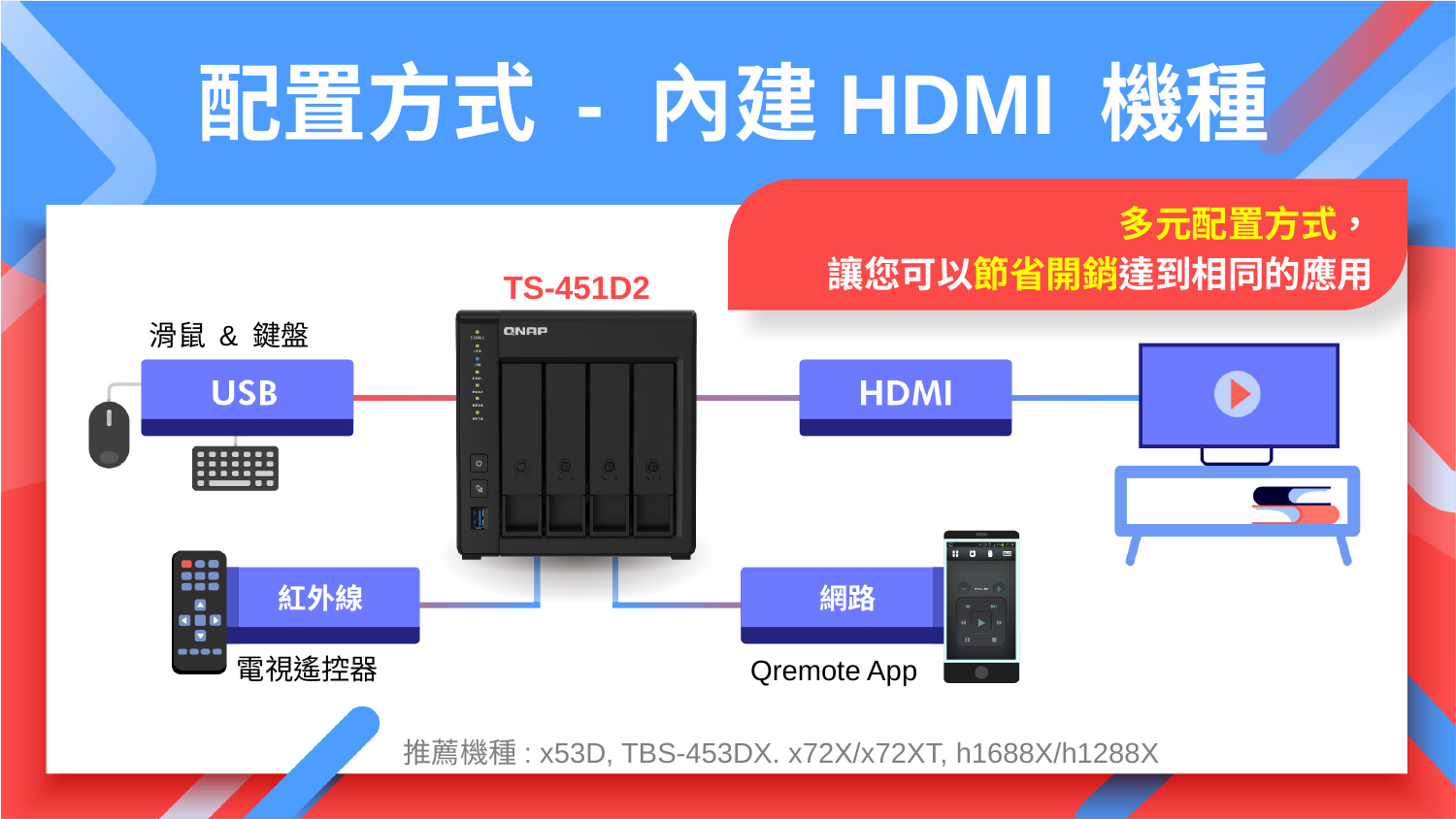

# 配置方式 - 內建HDMI 機種
多元配置方式，
讓您可以節省開銷達到相同的應用
TS-451D2
滑鼠 & 鍵盤
網路
紅外線
電視遙控器
Qremote App
推薦機種: x53D, TBS-453DX. x72X/x72XT, h1688X/h1288X